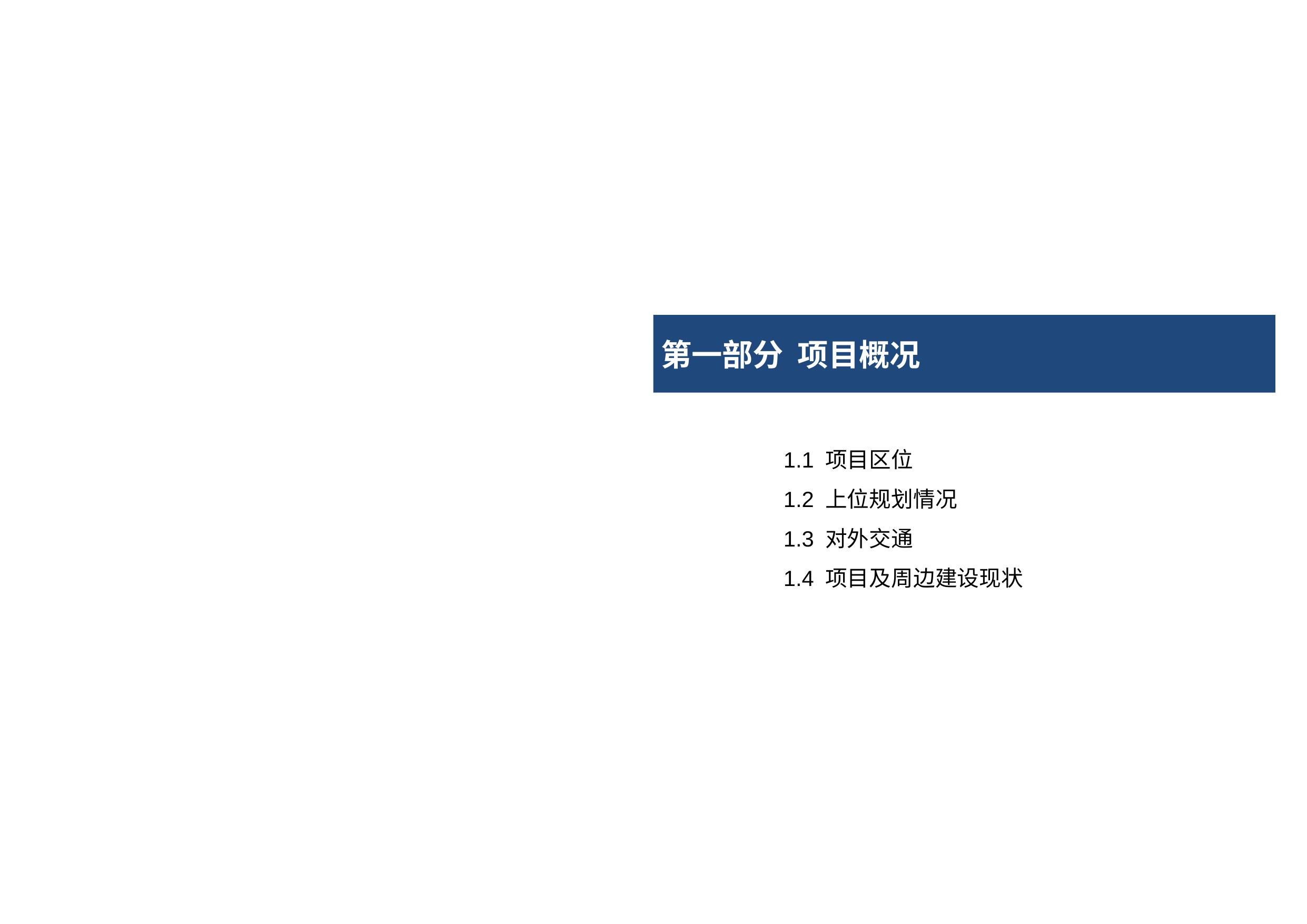

第一部分  项目概况
1.1 项目区位
1.2 上位规划情况
1.3 对外交通
1.4 项目及周边建设现状